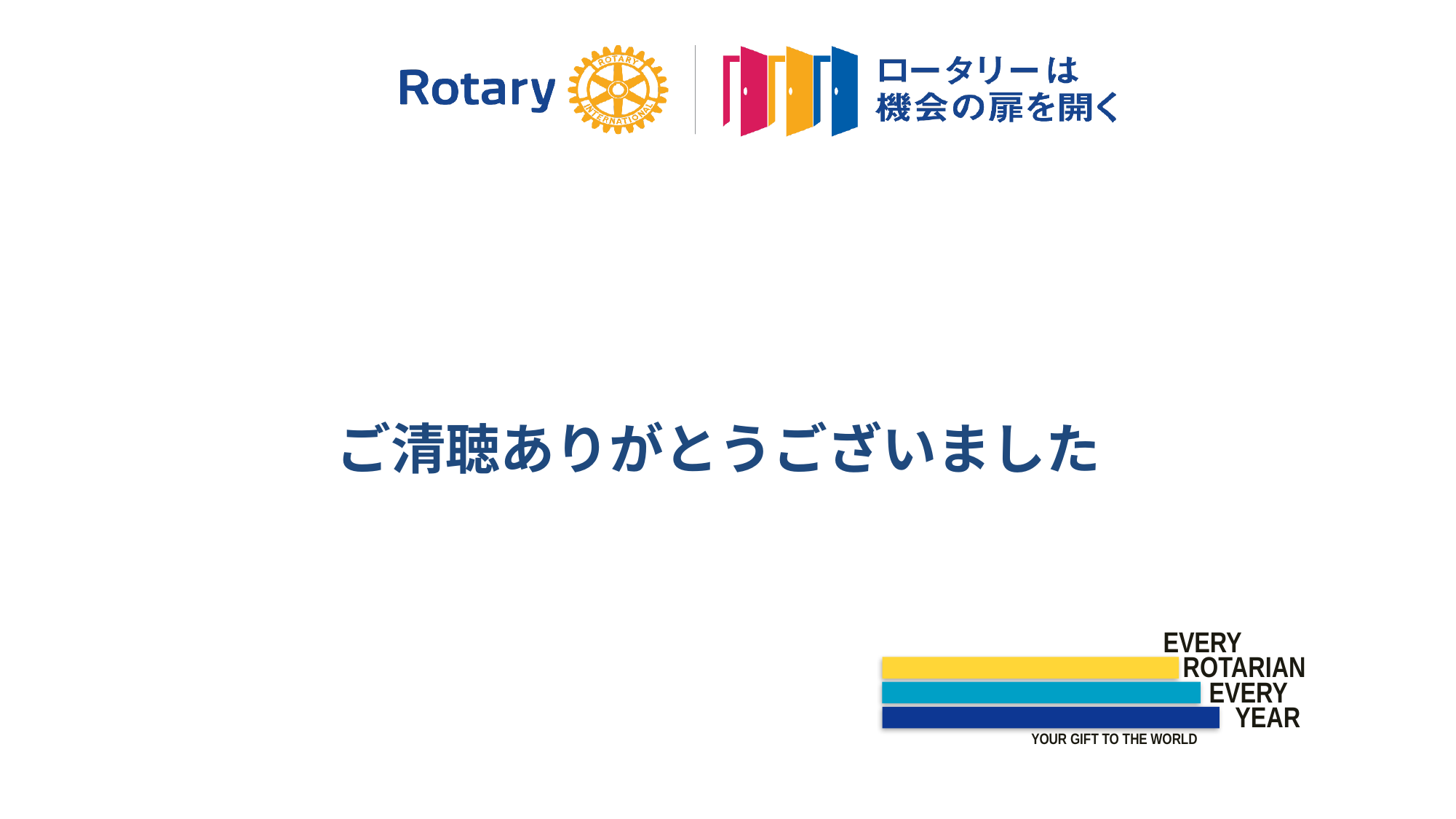

ご清聴ありがとうございました
EVERY
   ROTARIAN
       EVERY
           YEAR

YOUR GIFT TO THE WORLD